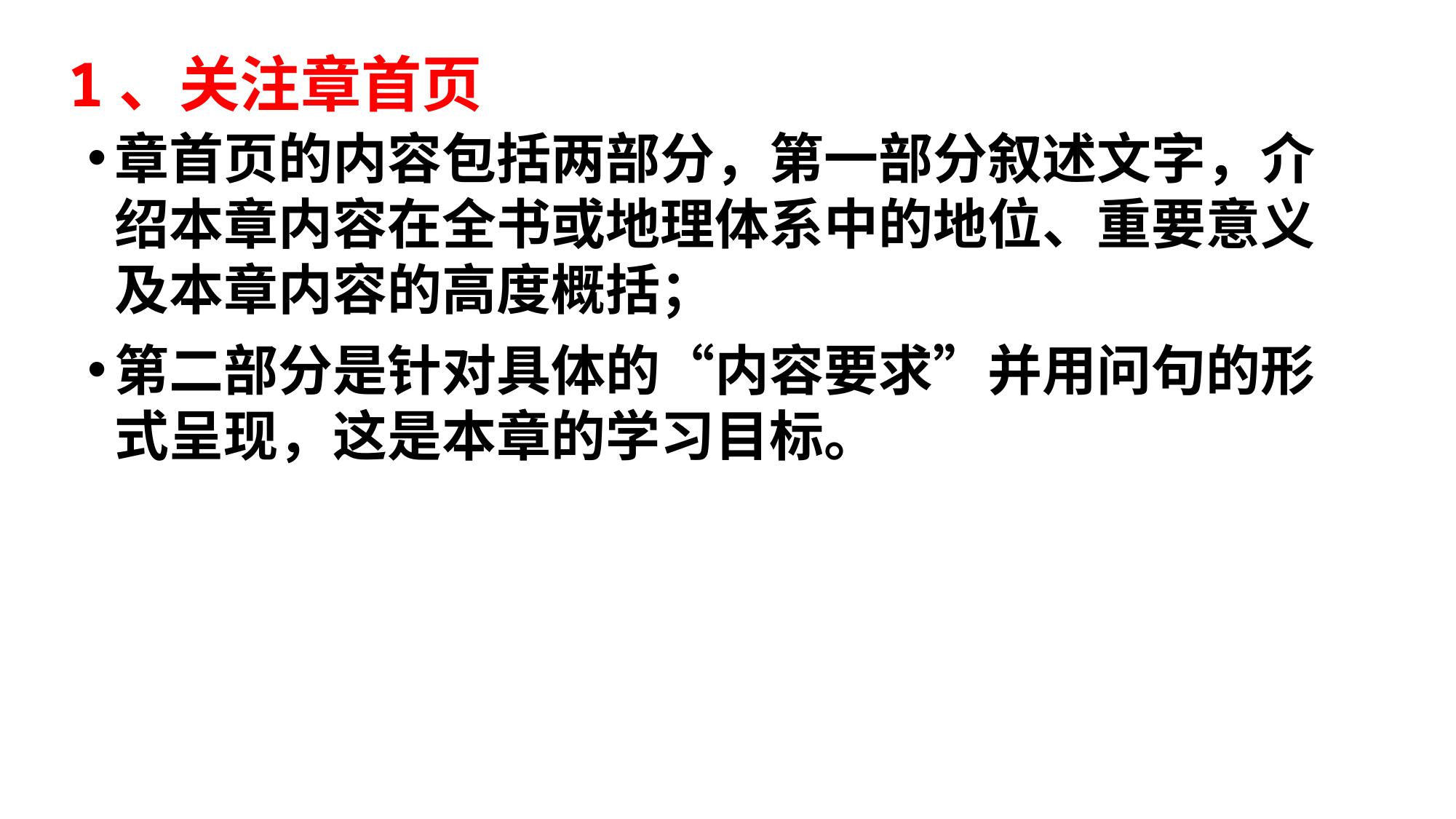

# 1、关注章首页
章首页的内容包括两部分，第一部分叙述文字，介绍本章内容在全书或地理体系中的地位、重要意义及本章内容的高度概括；
第二部分是针对具体的“内容要求”并用问句的形式呈现，这是本章的学习目标。